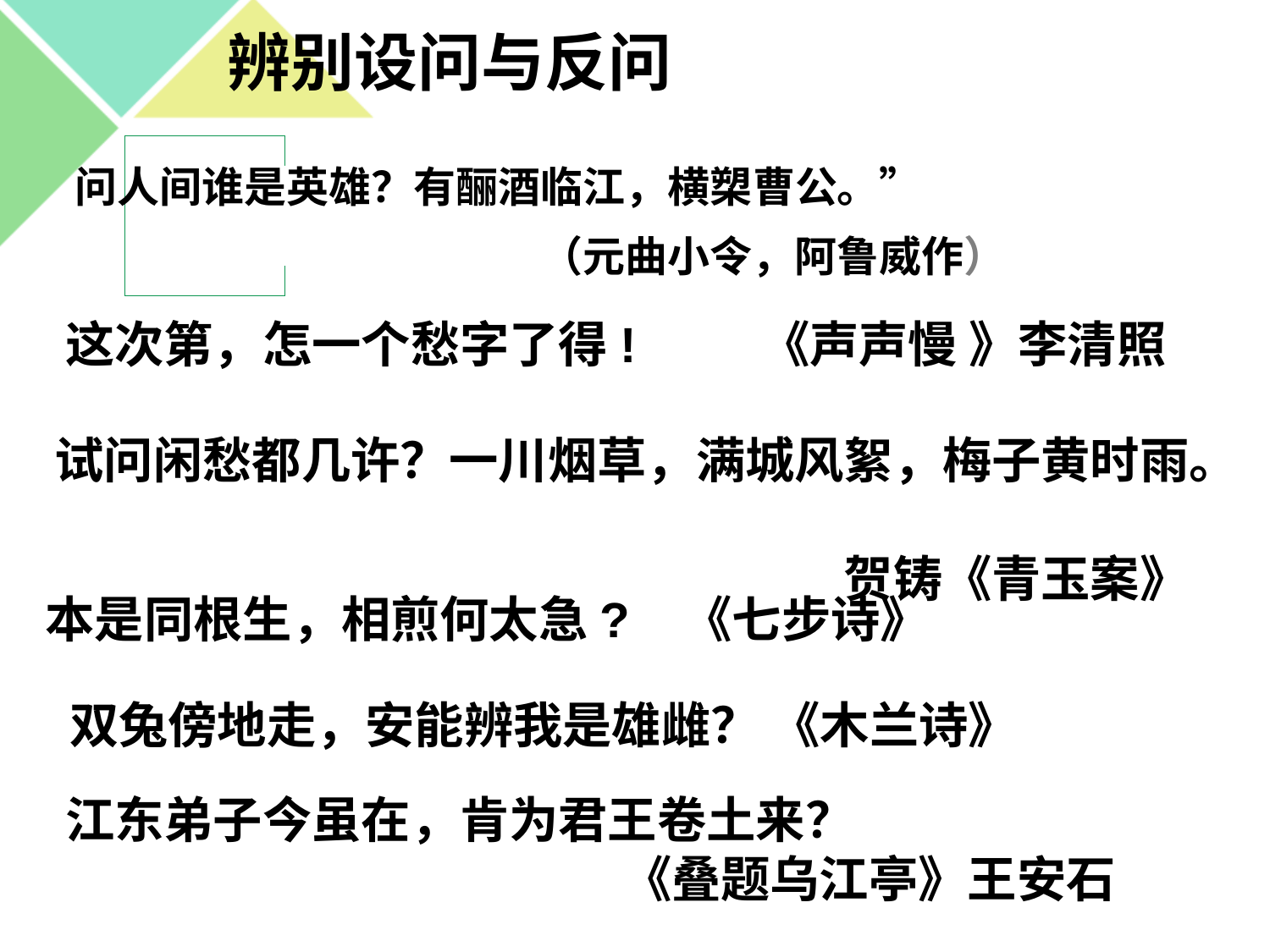

辨别设问与反问
问人间谁是英雄？有酾酒临江，横槊曹公。”
　　　　　　　　　　　（元曲小令，阿鲁威作）
这次第，怎一个愁字了得! 　　《声声慢 》李清照
试问闲愁都几许？一川烟草，满城风絮，梅子黄时雨。
　　　　　　　　　　　　　　　　贺铸《青玉案》
本是同根生，相煎何太急?   《七步诗》
双兔傍地走，安能辨我是雄雌？ 《木兰诗》
江东弟子今虽在，肯为君王卷土来？
                              　　　　 《叠题乌江亭》王安石